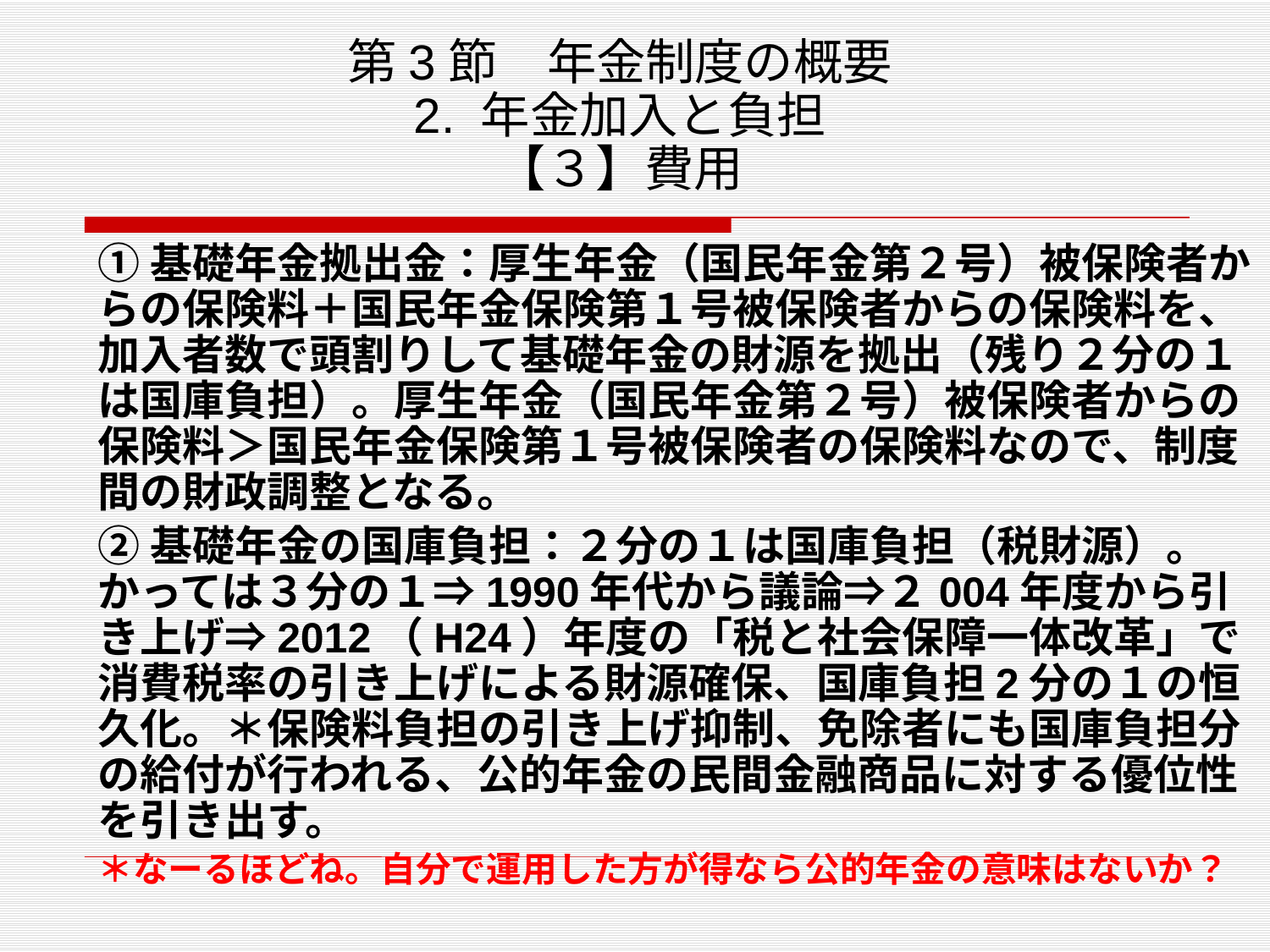

# 第3節　年金制度の概要 2. 年金加入と負担 【３】費用
①基礎年金拠出金：厚生年金（国民年金第２号）被保険者からの保険料＋国民年金保険第１号被保険者からの保険料を、加入者数で頭割りして基礎年金の財源を拠出（残り２分の１は国庫負担）。厚生年金（国民年金第２号）被保険者からの保険料＞国民年金保険第１号被保険者の保険料なので、制度間の財政調整となる。
②基礎年金の国庫負担：２分の１は国庫負担（税財源）。かっては３分の１⇒1990年代から議論⇒２004年度から引き上げ⇒2012（H24）年度の「税と社会保障一体改革」で消費税率の引き上げによる財源確保、国庫負担2分の１の恒久化。＊保険料負担の引き上げ抑制、免除者にも国庫負担分の給付が行われる、公的年金の民間金融商品に対する優位性を引き出す。
＊なーるほどね。自分で運用した方が得なら公的年金の意味はないか？